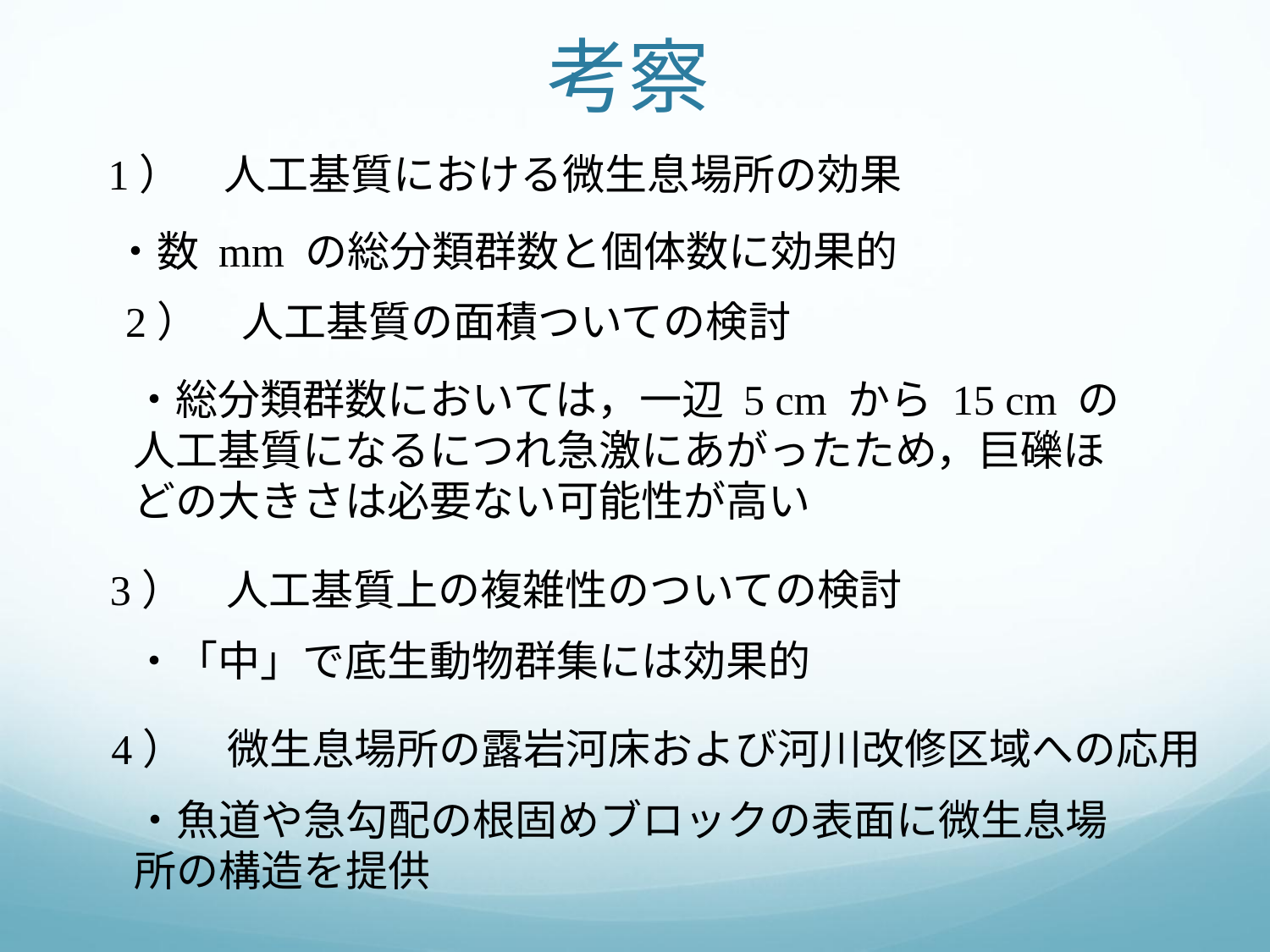

# 考察
1）　人工基質における微生息場所の効果
・数 mm の総分類群数と個体数に効果的
2）　人工基質の面積ついての検討
・総分類群数においては，一辺 5 cm から 15 cm の人工基質になるにつれ急激にあがったため，巨礫ほどの大きさは必要ない可能性が高い
3）　人工基質上の複雑性のついての検討
・「中」で底生動物群集には効果的
4）　微生息場所の露岩河床および河川改修区域への応用
・魚道や急勾配の根固めブロックの表面に微生息場所の構造を提供